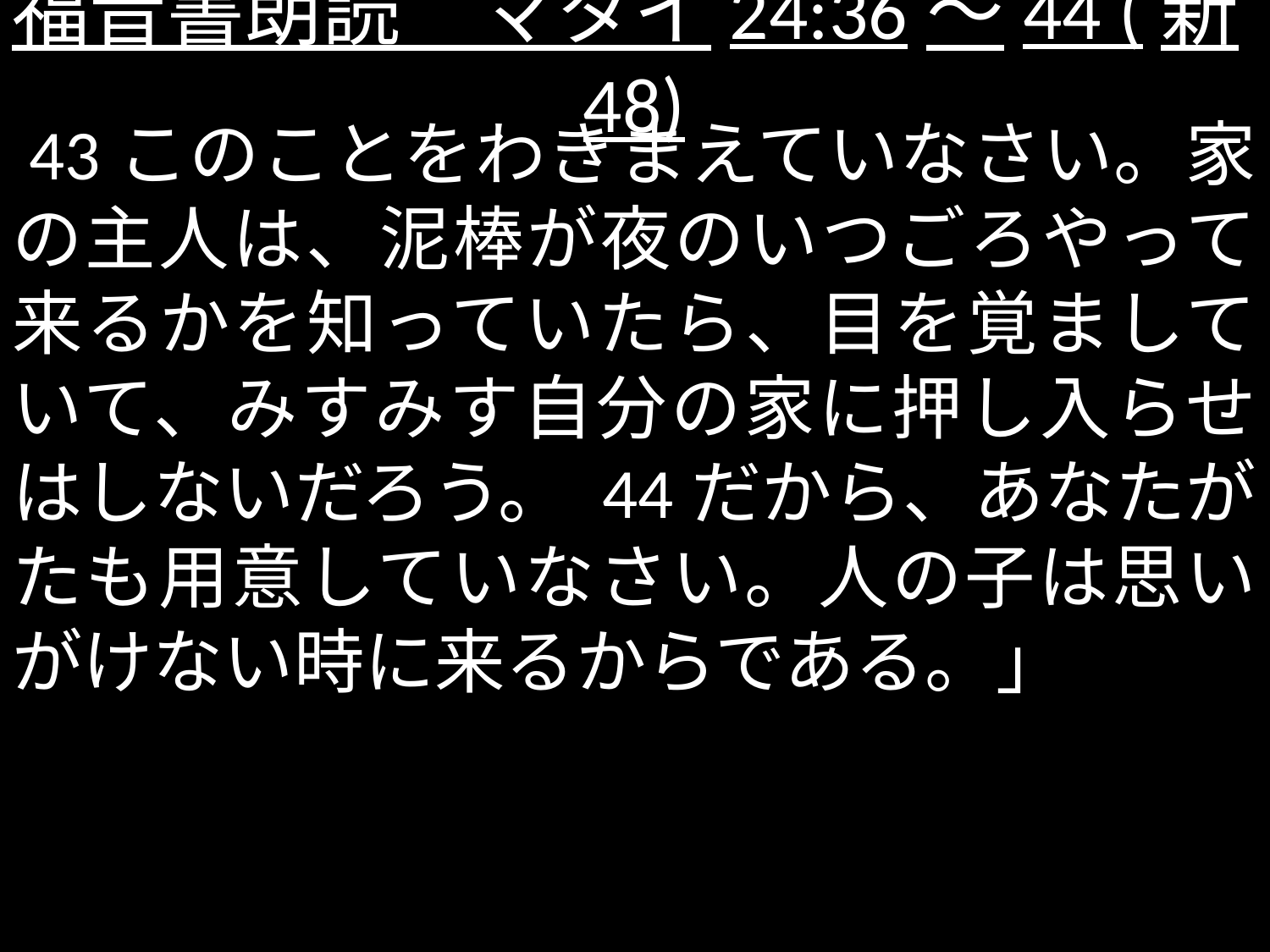

# 福音書朗読　マタイ24:36～44 (新48)
 43このことをわきまえていなさい。家の主人は、泥棒が夜のいつごろやって来るかを知っていたら、目を覚ましていて、みすみす自分の家に押し入らせはしないだろう。 44だから、あなたがたも用意していなさい。人の子は思いがけない時に来るからである。」